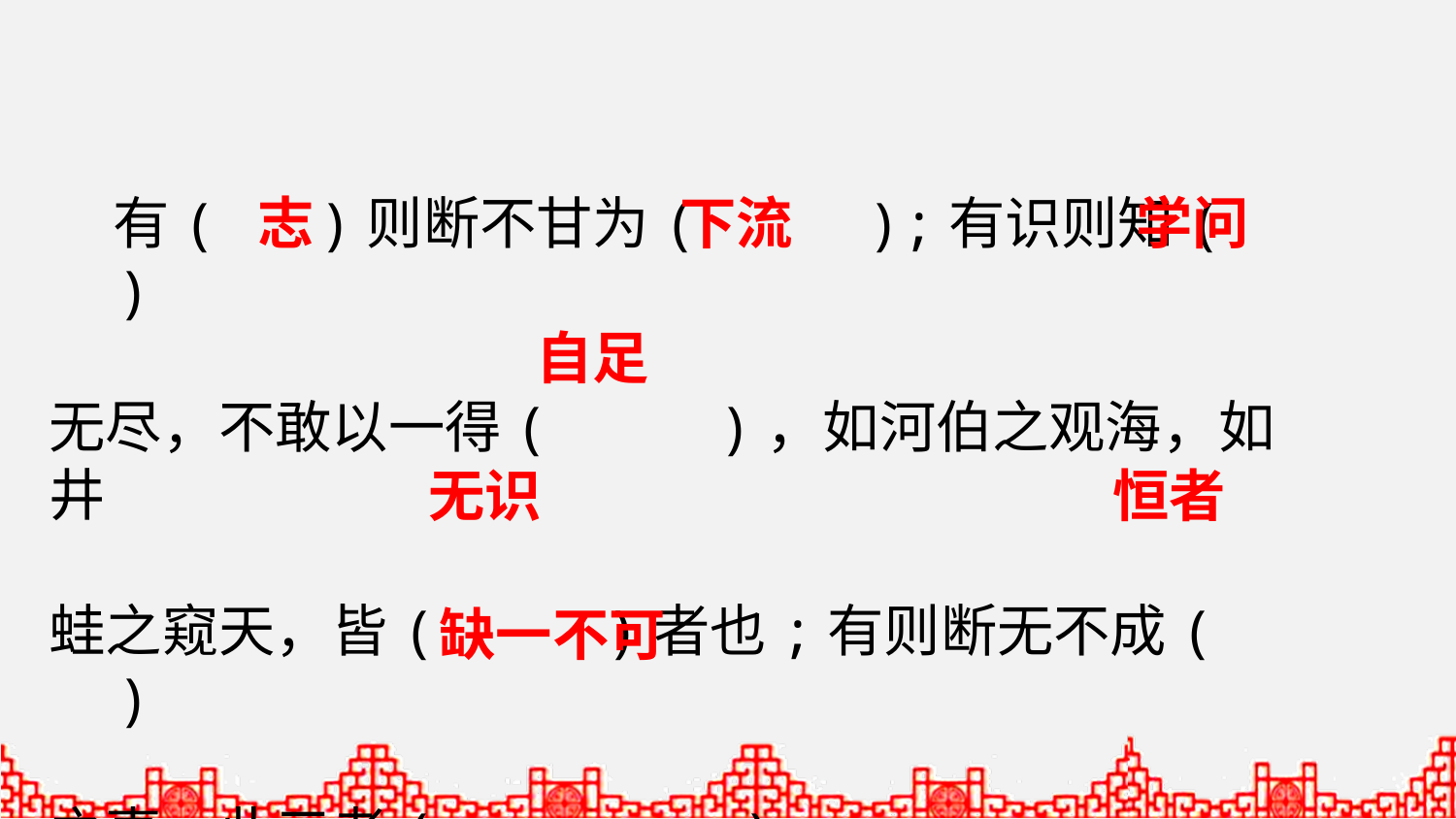

有(   )则断不甘为(     );有识则知(     )

无尽，不敢以一得(     )，如河伯之观海，如井

蛙之窥天，皆(     )者也;有则断无不成(     )

之事。此三者(         )。
学问
志
下流
自足
无识
恒者
缺一不可